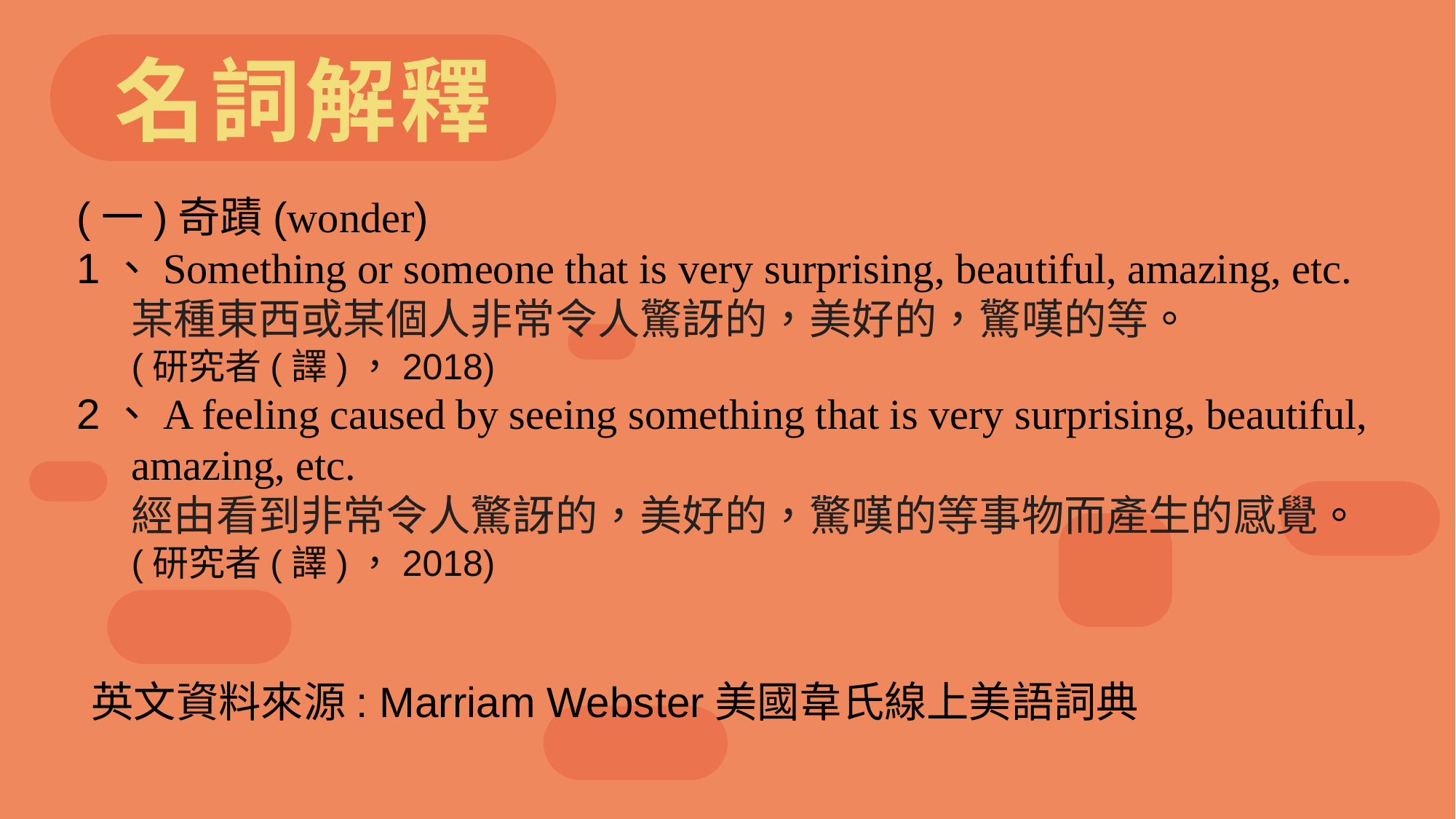

名詞解釋
(一)奇蹟(wonder)
1、Something or someone that is very surprising, beautiful, amazing, etc.
某種東西或某個人非常令人驚訝的，美好的，驚嘆的等。
(研究者(譯)，2018)
2、A feeling caused by seeing something that is very surprising, beautiful,
amazing, etc.
經由看到非常令人驚訝的，美好的，驚嘆的等事物而產生的感覺。
(研究者(譯)，2018)

英文資料來源: Marriam Webster美國韋氏線上美語詞典